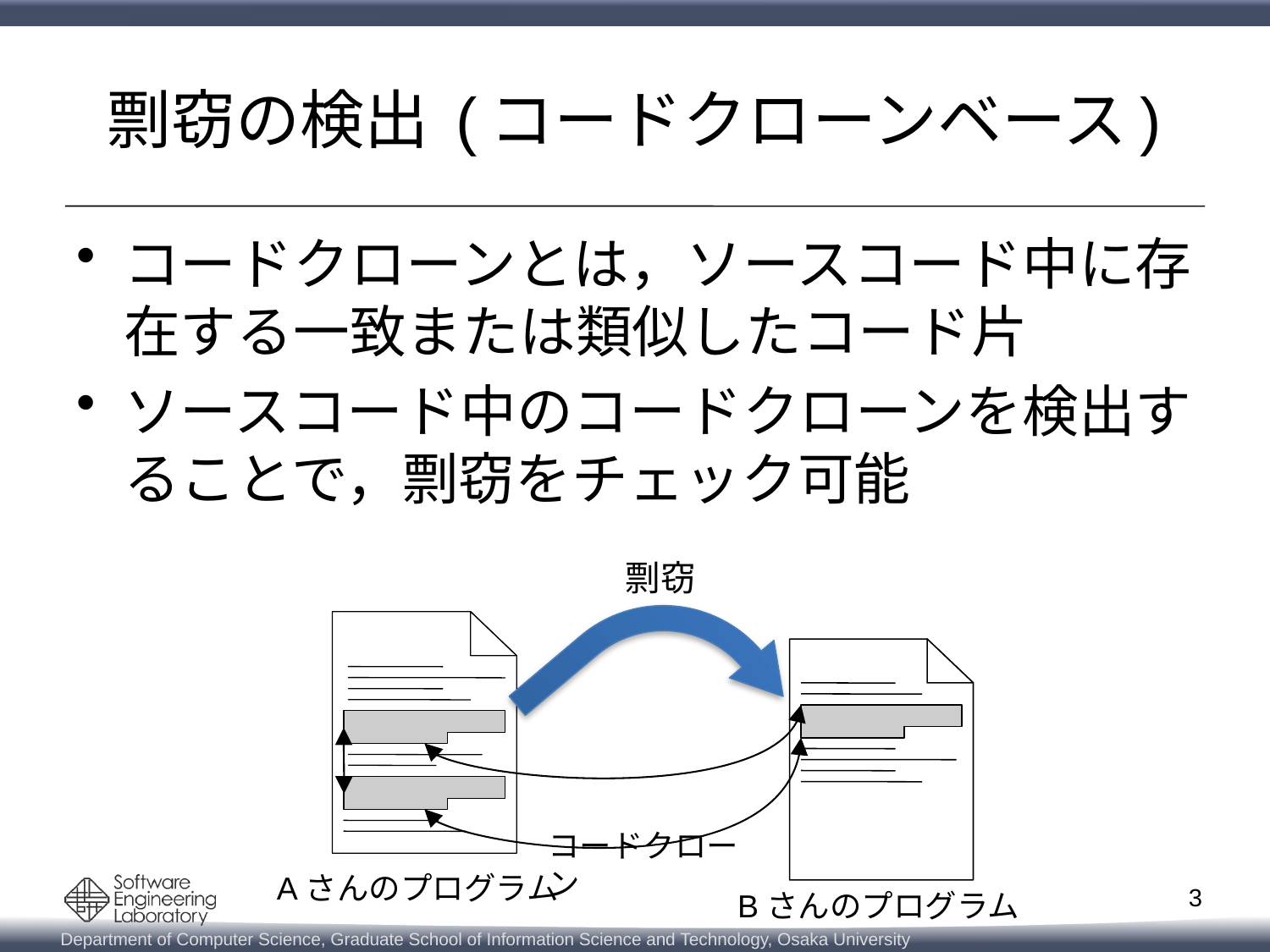

# 剽窃の検出 (コードクローンベース)
コードクローンとは，ソースコード中に存在する一致または類似したコード片
ソースコード中のコードクローンを検出することで，剽窃をチェック可能
剽窃

コードクローン
Aさんのプログラム
Bさんのプログラム

3